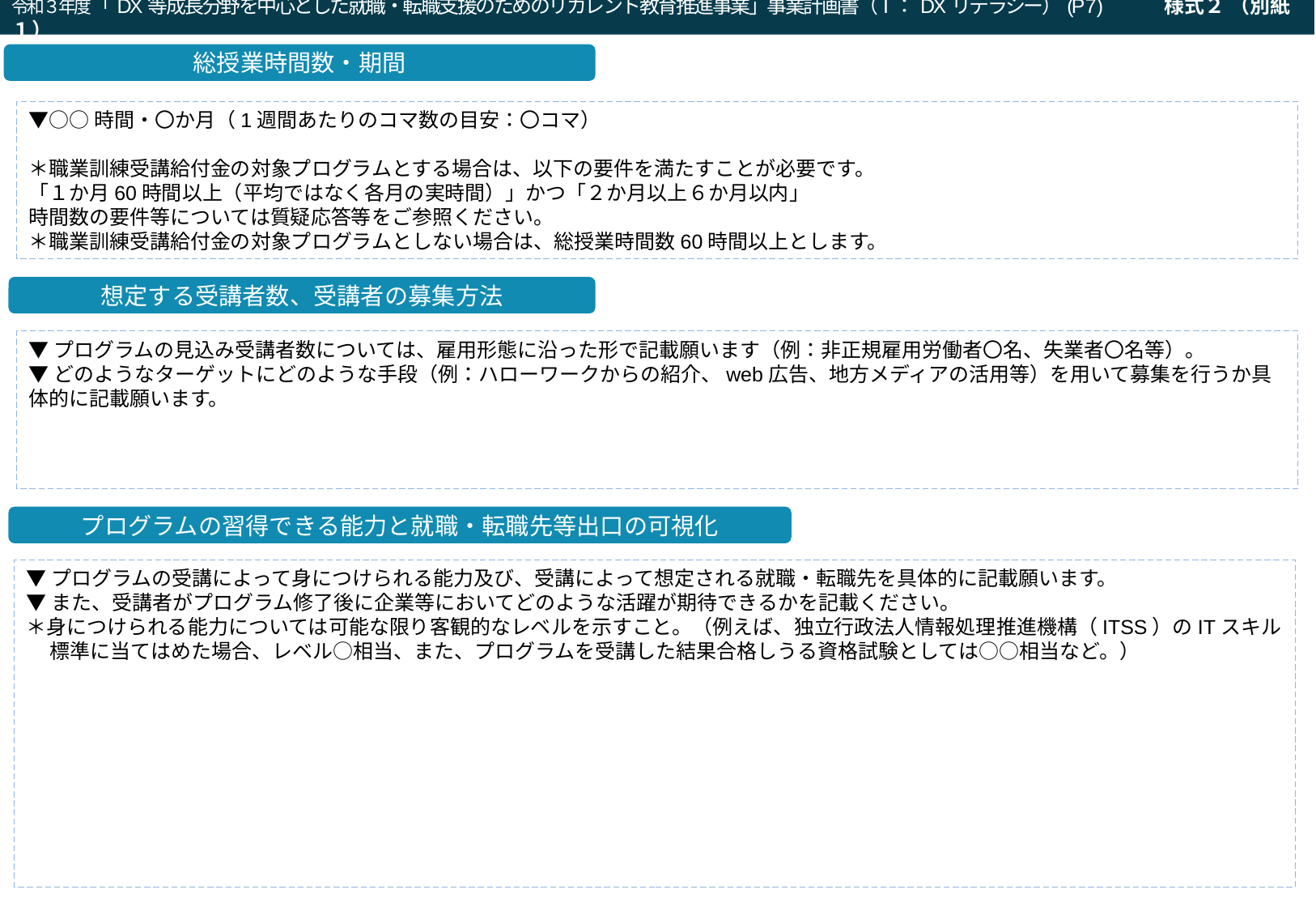

令和３年度「DX等成長分野を中心とした就職・転職支援のためのリカレント教育推進事業」事業計画書（Ⅰ：DXリテラシー）(P7)　　　様式２ （別紙１）
令和２年度「就職・転職支援のための大学リカレント教育推進事業（就職・転職支援のためのリカレント教育プログラムの開発・実施）」事業計画書（a：求職支援）(P7)
総授業時間数・期間
▼○○時間・〇か月（1週間あたりのコマ数の目安：〇コマ）

＊職業訓練受講給付金の対象プログラムとする場合は、以下の要件を満たすことが必要です。
「１か月60時間以上（平均ではなく各月の実時間）」かつ「２か月以上６か月以内」
時間数の要件等については質疑応答等をご参照ください。
＊職業訓練受講給付金の対象プログラムとしない場合は、総授業時間数60時間以上とします。
想定する受講者数、受講者の募集方法
▼プログラムの見込み受講者数については、雇用形態に沿った形で記載願います（例：非正規雇用労働者〇名、失業者〇名等）。
▼どのようなターゲットにどのような手段（例：ハローワークからの紹介、web広告、地方メディアの活用等）を用いて募集を行うか具体的に記載願います。

プログラムの習得できる能力と就職・転職先等出口の可視化
▼プログラムの受講によって身につけられる能力及び、受講によって想定される就職・転職先を具体的に記載願います。
▼また、受講者がプログラム修了後に企業等においてどのような活躍が期待できるかを記載ください。
＊身につけられる能力については可能な限り客観的なレベルを示すこと。（例えば、独立行政法人情報処理推進機構（ITSS）のITスキル標準に当てはめた場合、レベル○相当、また、プログラムを受講した結果合格しうる資格試験としては○○相当など。）